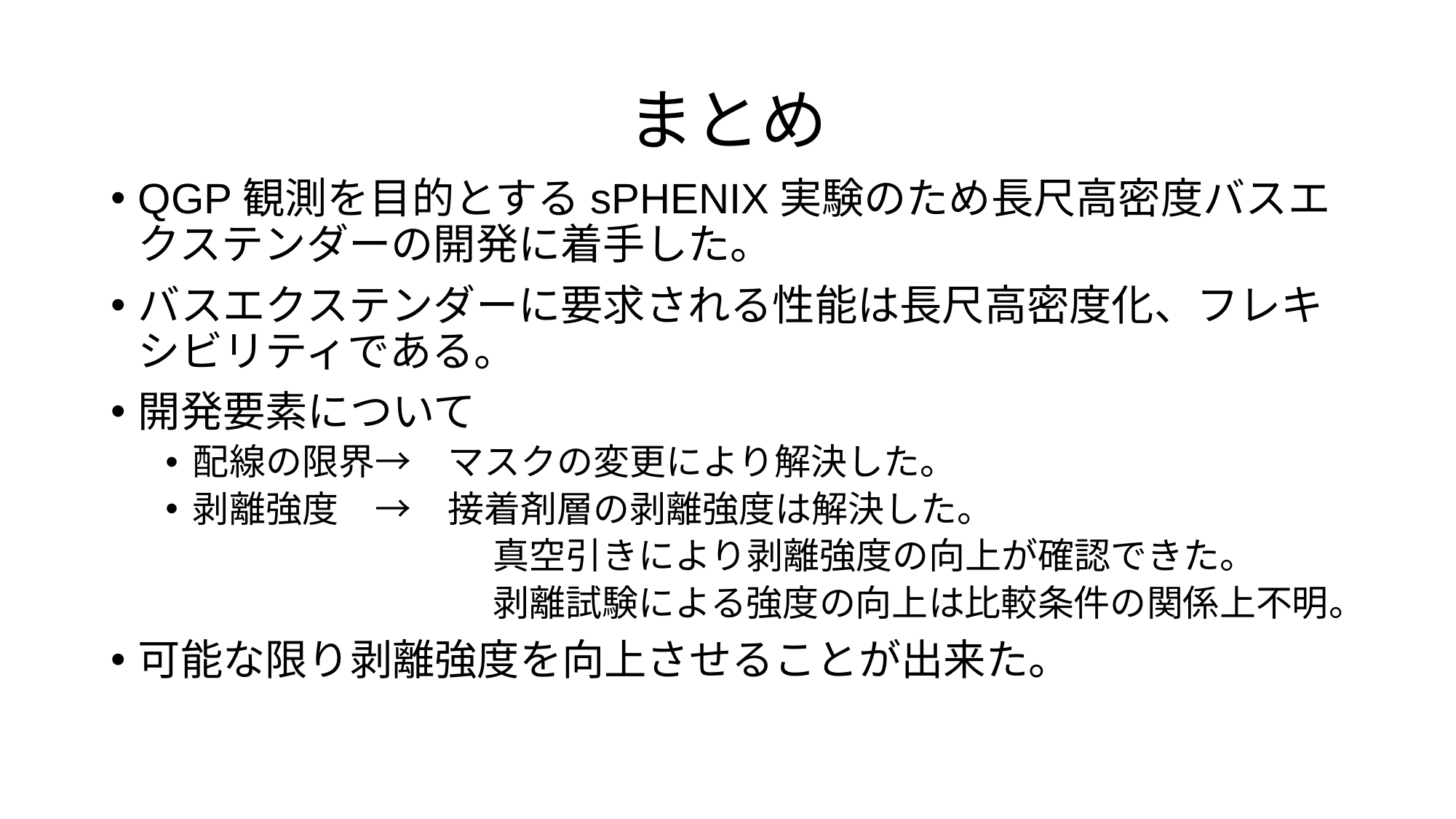

# まとめ
QGP観測を目的とするsPHENIX実験のため長尺高密度バスエクステンダーの開発に着手した。
バスエクステンダーに要求される性能は長尺高密度化、フレキシビリティである。
開発要素について
配線の限界→　マスクの変更により解決した。
剥離強度　→　接着剤層の剥離強度は解決した。
			真空引きにより剥離強度の向上が確認できた。
			剥離試験による強度の向上は比較条件の関係上不明。
可能な限り剥離強度を向上させることが出来た。